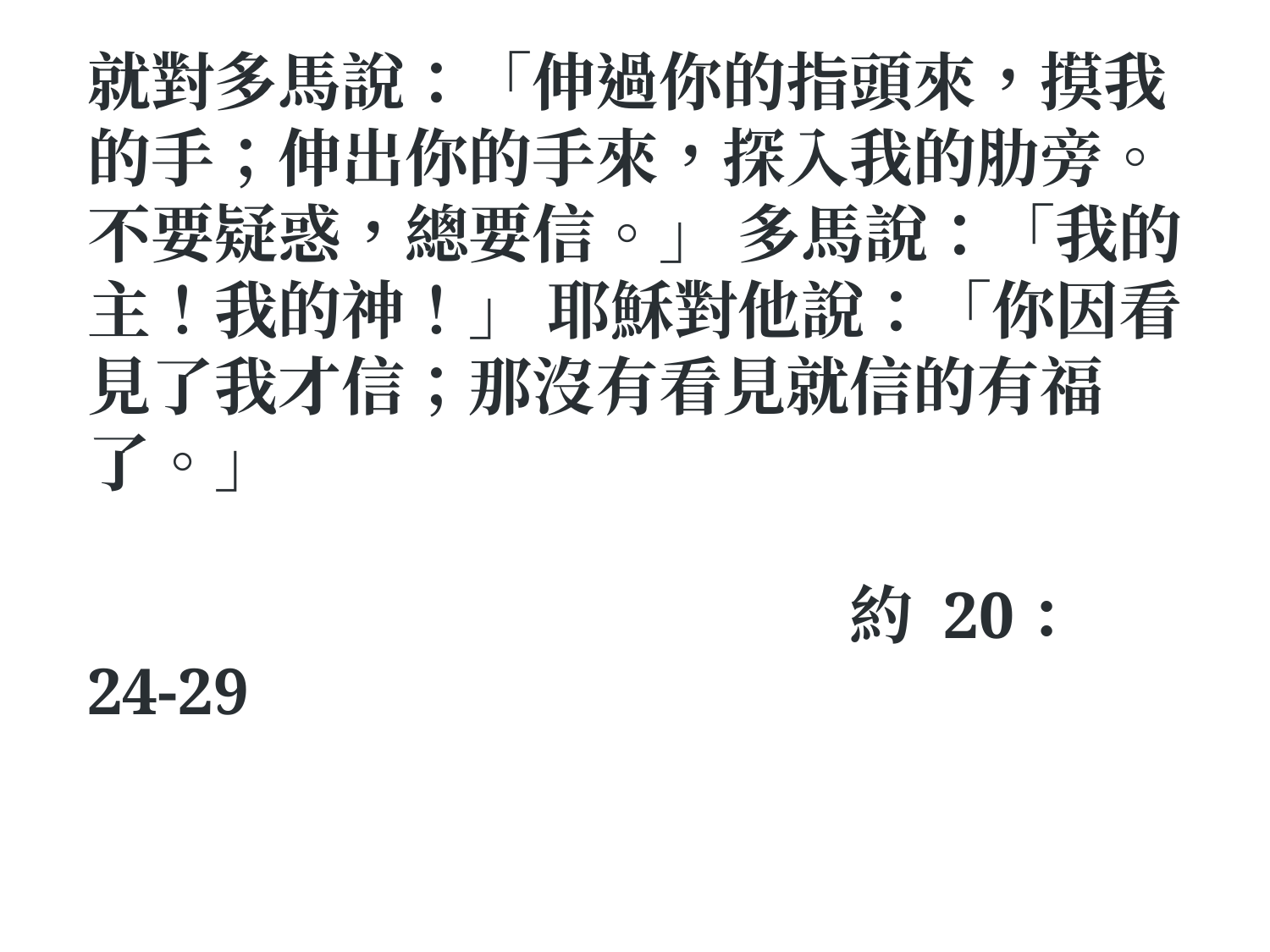

就對多馬說：「伸過你的指頭來，摸我的手；伸出你的手來，探入我的肋旁。不要疑惑，總要信。」 多馬說：「我的主！我的神！」 耶穌對他說：「你因看見了我才信；那沒有看見就信的有福了。」 																					約 20：24-29